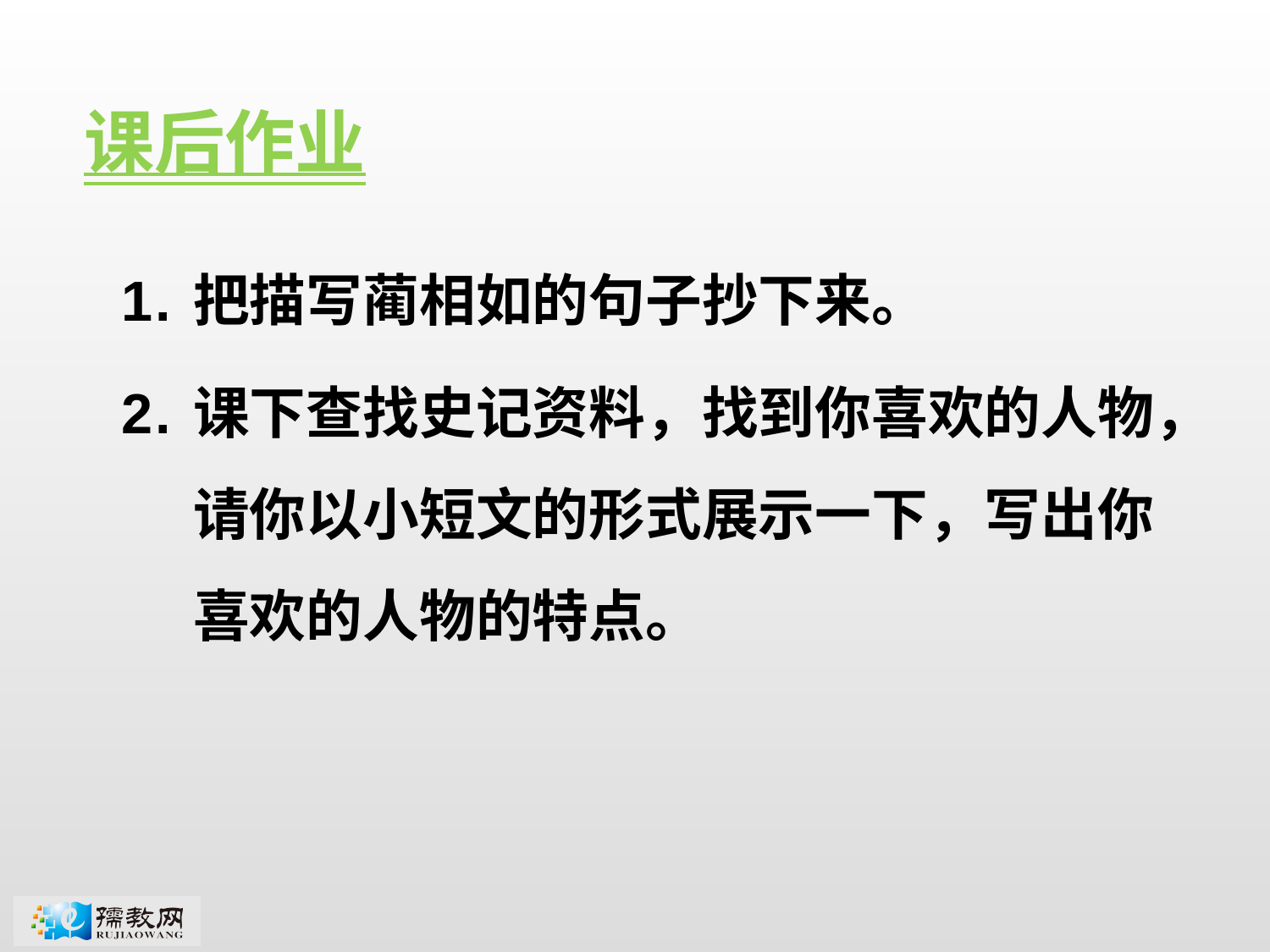

课后作业
把描写蔺相如的句子抄下来。
课下查找史记资料，找到你喜欢的人物，请你以小短文的形式展示一下，写出你喜欢的人物的特点。